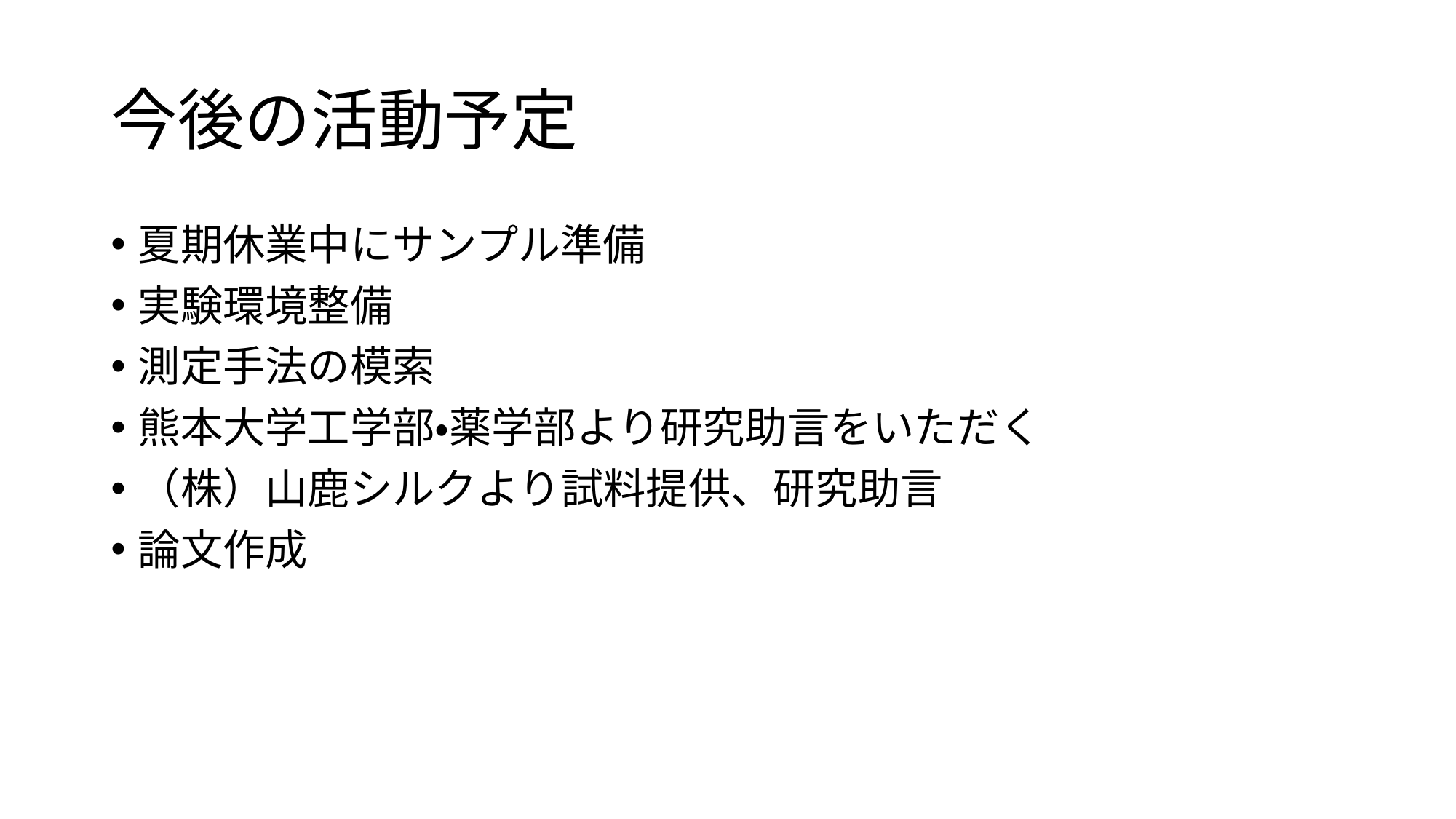

# 今後の活動予定
夏期休業中にサンプル準備
実験環境整備
測定手法の模索
熊本大学工学部・薬学部より研究助言をいただく
（株）山鹿シルクより試料提供、研究助言
論文作成